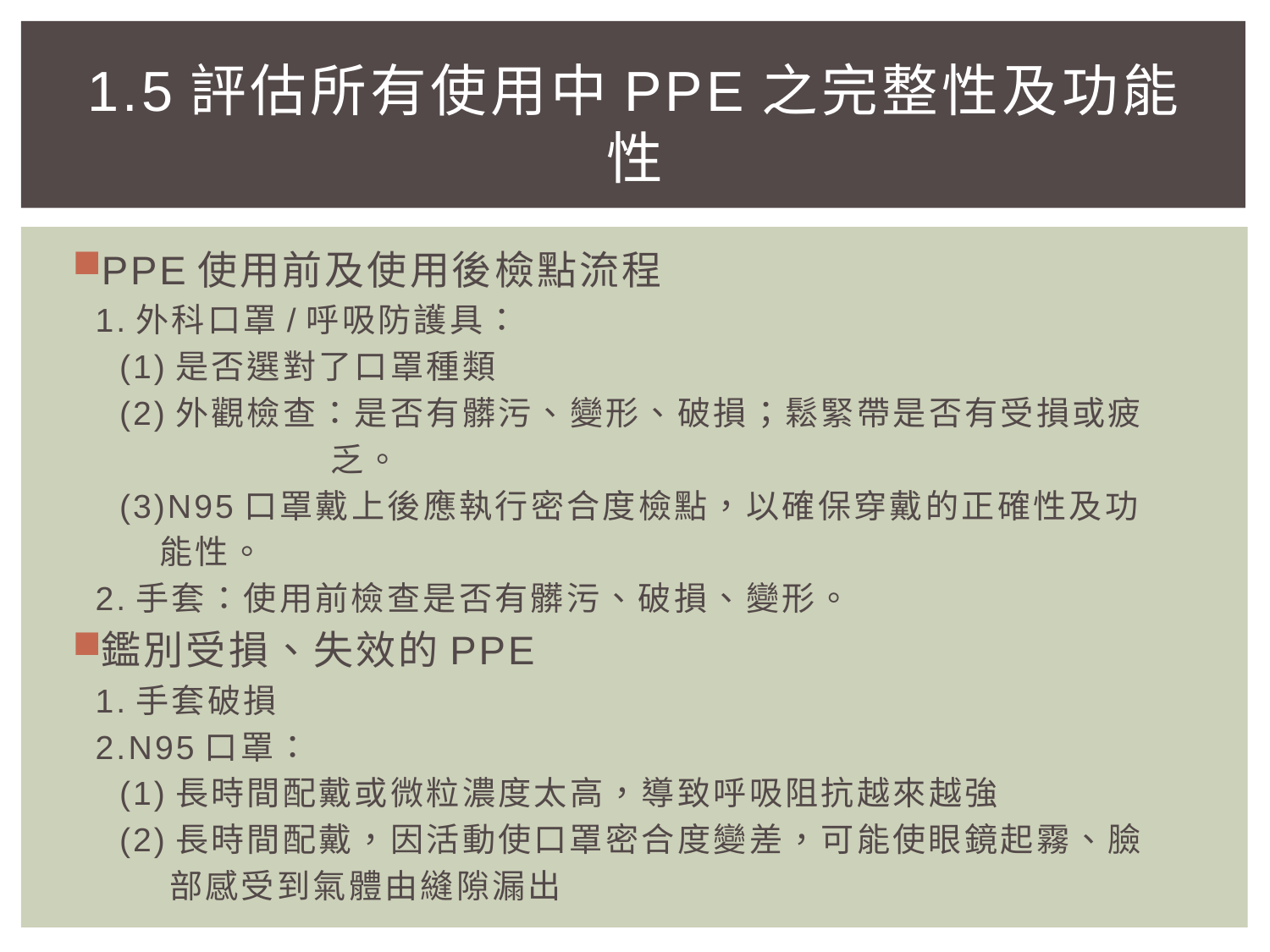

# 1.5評估所有使用中PPE之完整性及功能性
PPE使用前及使用後檢點流程
  1.外科口罩/呼吸防護具：
    (1)是否選對了口罩種類
    (2)外觀檢查：是否有髒污、變形、破損；鬆緊帶是否有受損或疲
                         乏。
    (3)N95口罩戴上後應執行密合度檢點，以確保穿戴的正確性及功
        能性。
  2.手套：使用前檢查是否有髒污、破損、變形。
鑑別受損、失效的PPE
  1.手套破損
  2.N95口罩：
    (1)長時間配戴或微粒濃度太高，導致呼吸阻抗越來越強
    (2)長時間配戴，因活動使口罩密合度變差，可能使眼鏡起霧、臉
         部感受到氣體由縫隙漏出